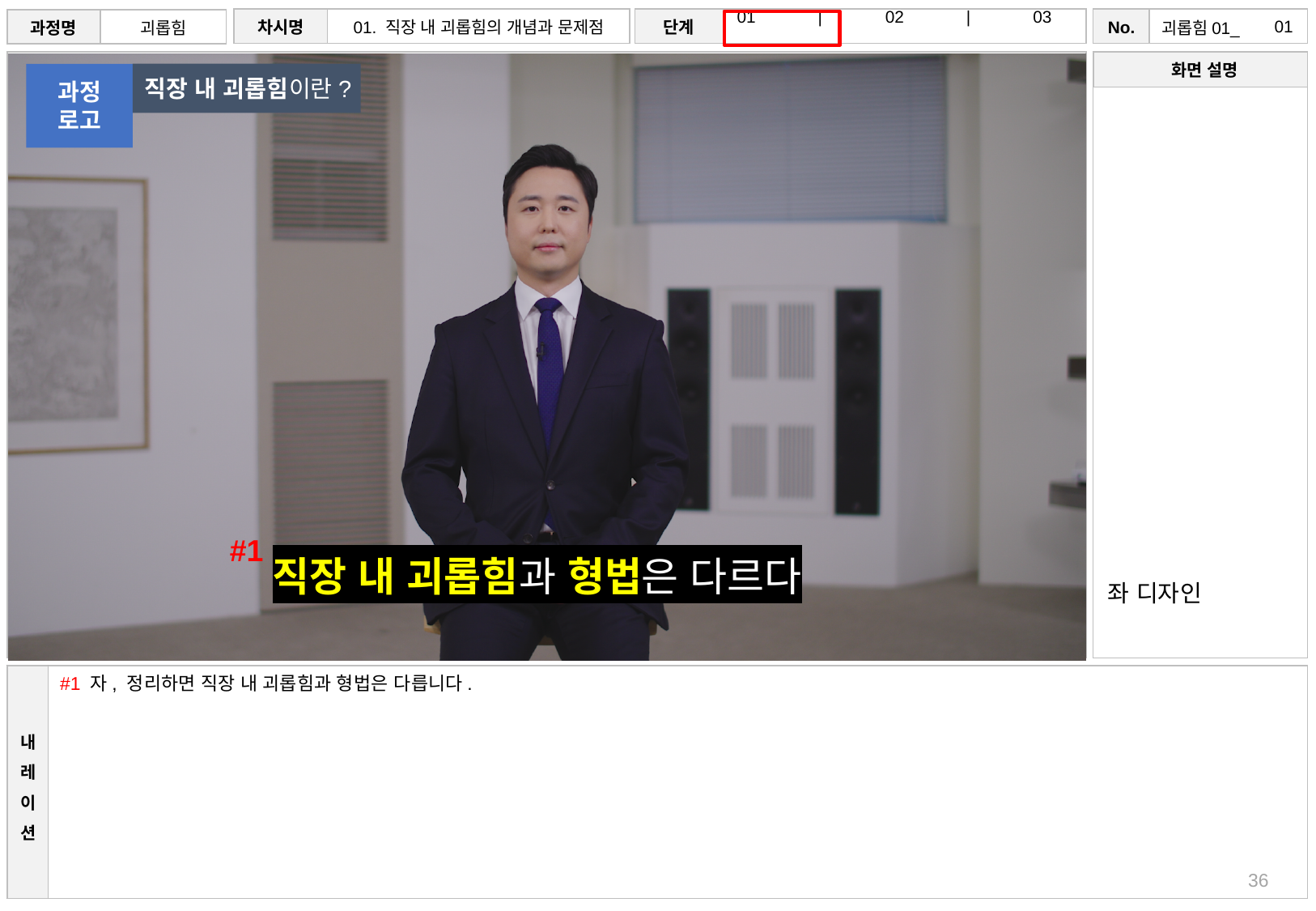

# 01
직장 내 괴롭힘이란?
과정
로고

#1
직장 내 괴롭힘과 형법은 다르다
좌 디자인
#1 자, 정리하면 직장 내 괴롭힘과 형법은 다릅니다.
36